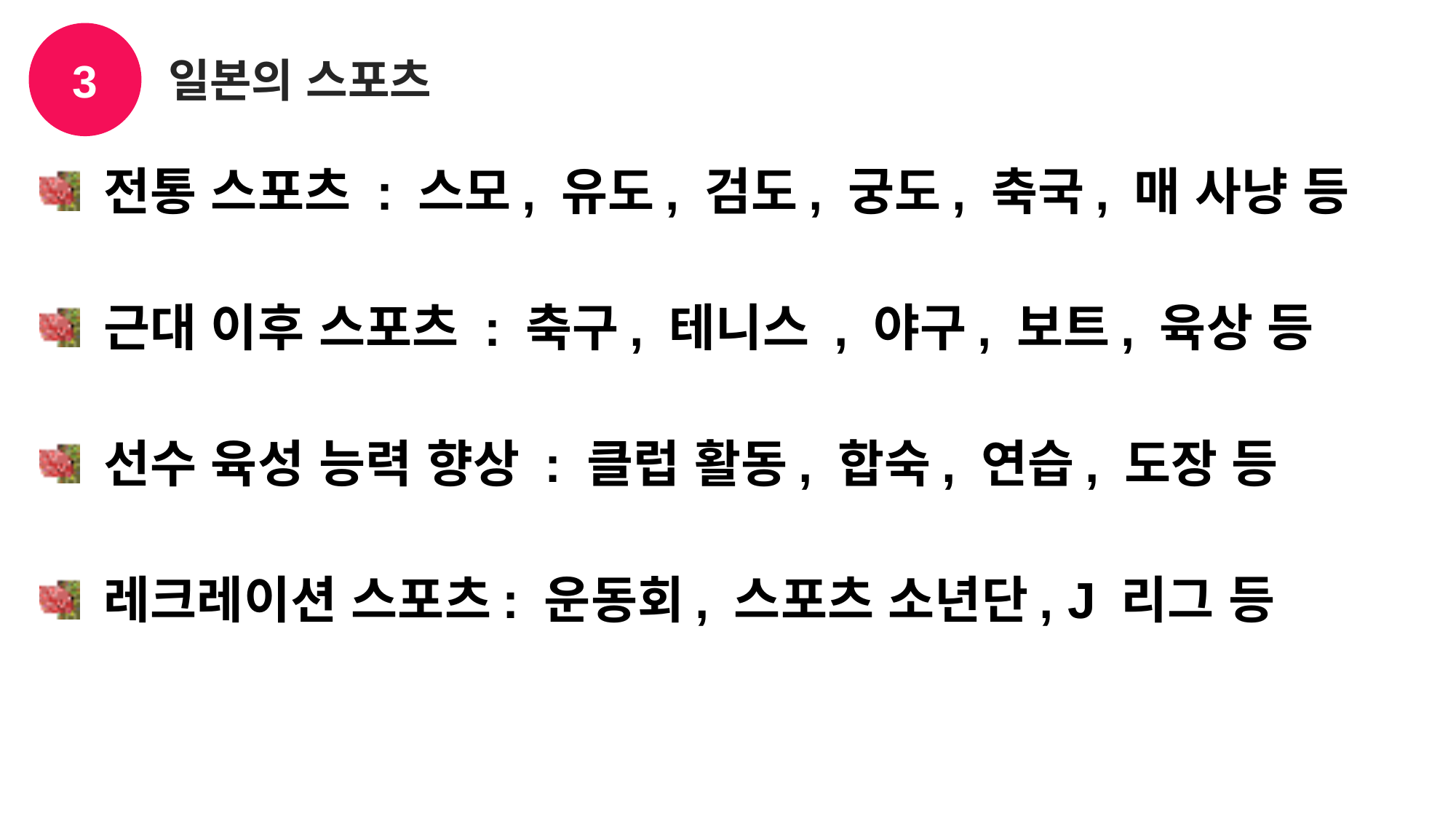

3
일본의 스포츠
 전통 스포츠 : 스모, 유도, 검도, 궁도, 축국, 매 사냥 등

 근대 이후 스포츠 : 축구, 테니스 , 야구, 보트, 육상 등

 선수 육성 능력 향상 : 클럽 활동, 합숙, 연습, 도장 등

 레크레이션 스포츠: 운동회, 스포츠 소년단, J 리그 등